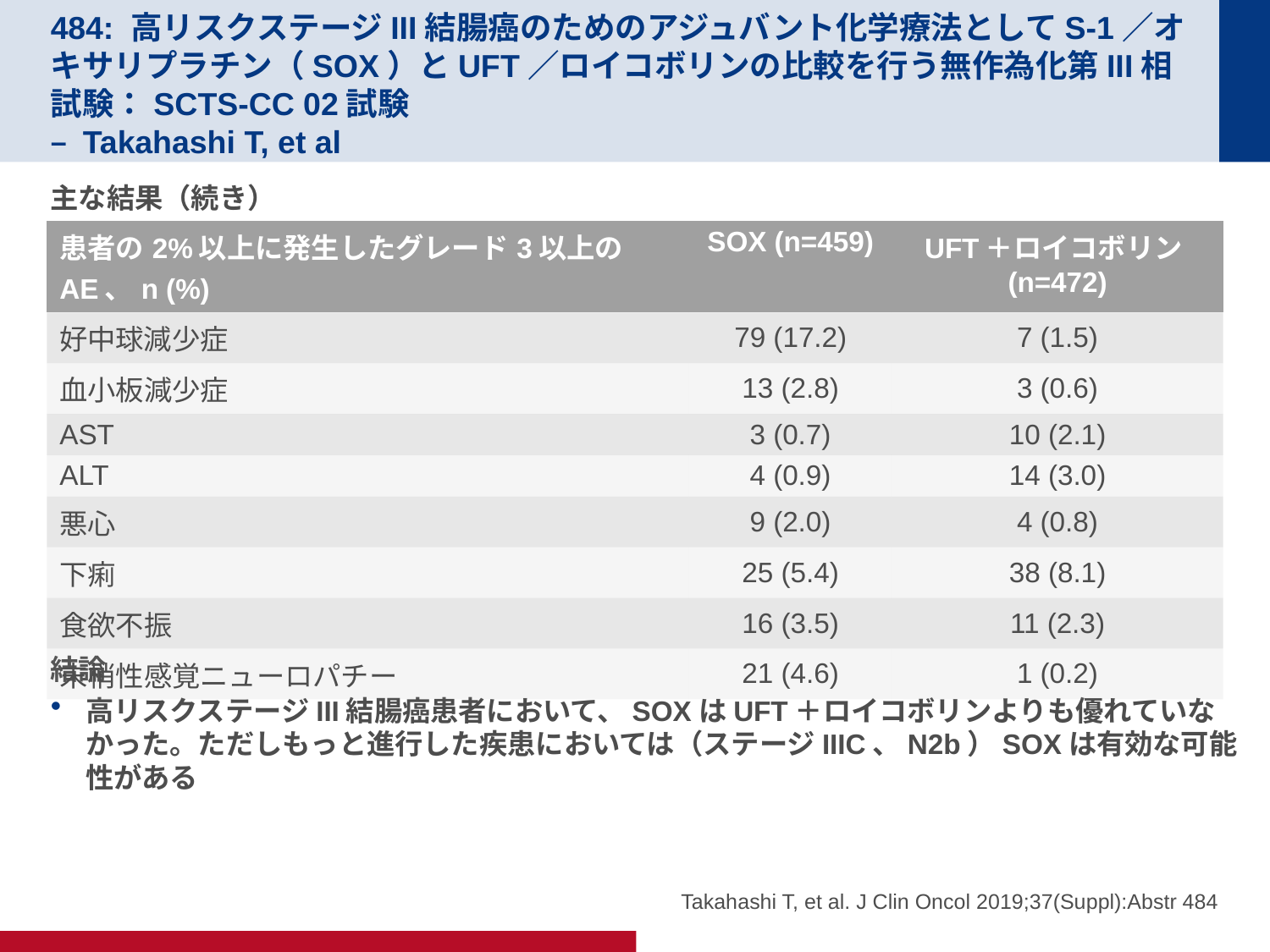

# 484: 高リスクステージIII結腸癌のためのアジュバント化学療法としてS-1／オキサリプラチン（SOX）とUFT／ロイコボリンの比較を行う無作為化第III相試験：SCTS-CC 02試験 – Takahashi T, et al
主な結果（続き）

結論
高リスクステージIII結腸癌患者において、SOXはUFT＋ロイコボリンよりも優れていなかった。ただしもっと進行した疾患においては（ステージIIIC、N2b）SOXは有効な可能性がある

| 患者の2%以上に発生したグレード3以上のAE、n (%) | SOX (n=459) | UFT＋ロイコボリン(n=472) |
| --- | --- | --- |
| 好中球減少症 | 79 (17.2) | 7 (1.5) |
| 血小板減少症 | 13 (2.8) | 3 (0.6) |
| AST | 3 (0.7) | 10 (2.1) |
| ALT | 4 (0.9) | 14 (3.0) |
| 悪心 | 9 (2.0) | 4 (0.8) |
| 下痢 | 25 (5.4) | 38 (8.1) |
| 食欲不振 | 16 (3.5) | 11 (2.3) |
| 末梢性感覚ニューロパチー | 21 (4.6) | 1 (0.2) |
Takahashi T, et al. J Clin Oncol 2019;37(Suppl):Abstr 484